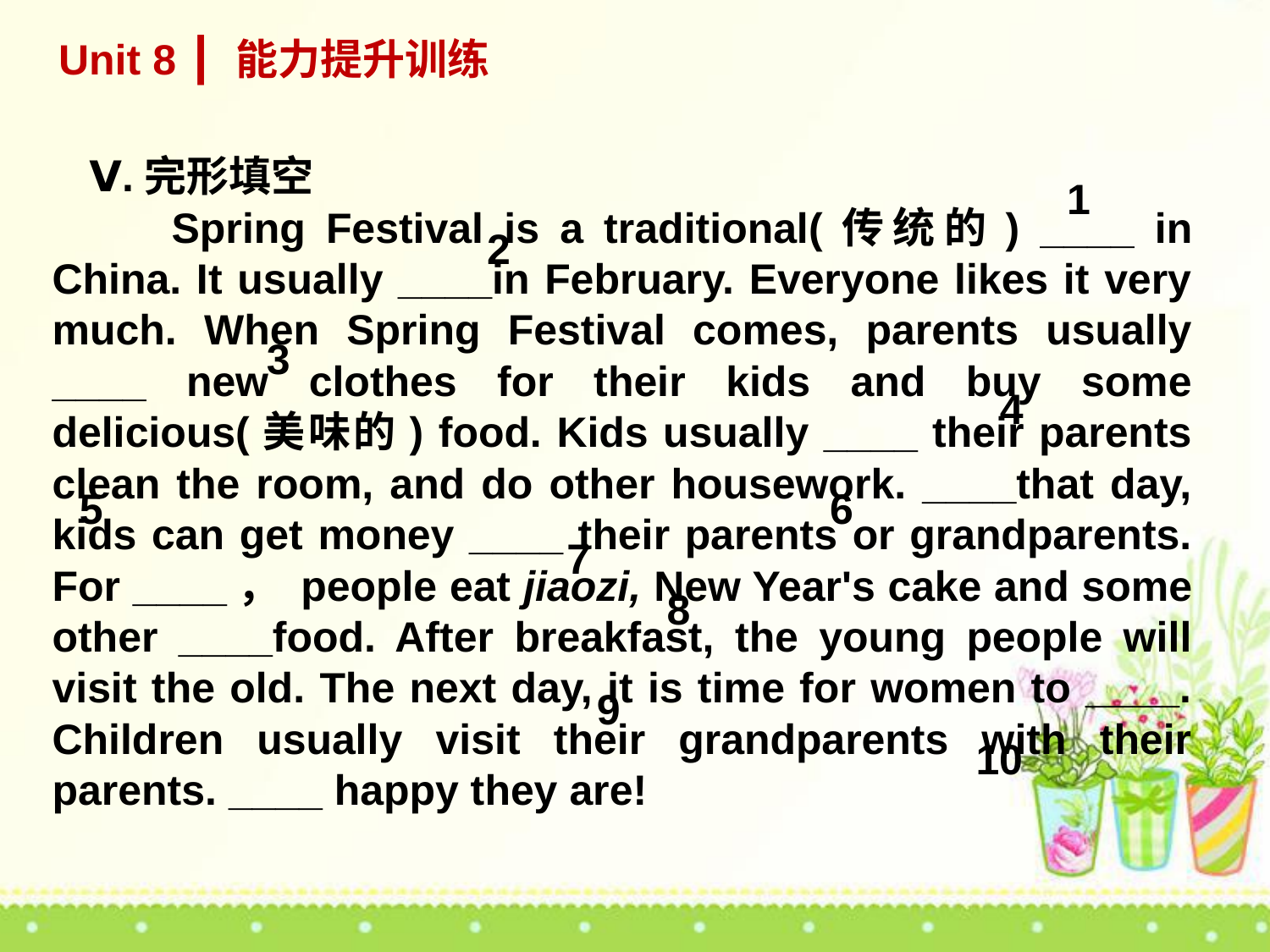

Unit 8 ┃ 能力提升训练
Ⅴ.完形填空
    Spring Festival is a traditional(传统的) ____ in China. It usually ____in February. Everyone likes it very much. When Spring Festival comes, parents usually ____ new clothes for their kids and buy some delicious(美味的) food. Kids usually ____ their parents clean the room, and do other housework. ____that day, kids can get money ____ their parents or grandparents. For ____， people eat jiaozi, New Year's cake and some other ____food. After breakfast, the young people will visit the old. The next day, it is time for women to ____. Children usually visit their grandparents with their parents. ____ happy they are!
1
2
3
4
5
6
7
8
9
10